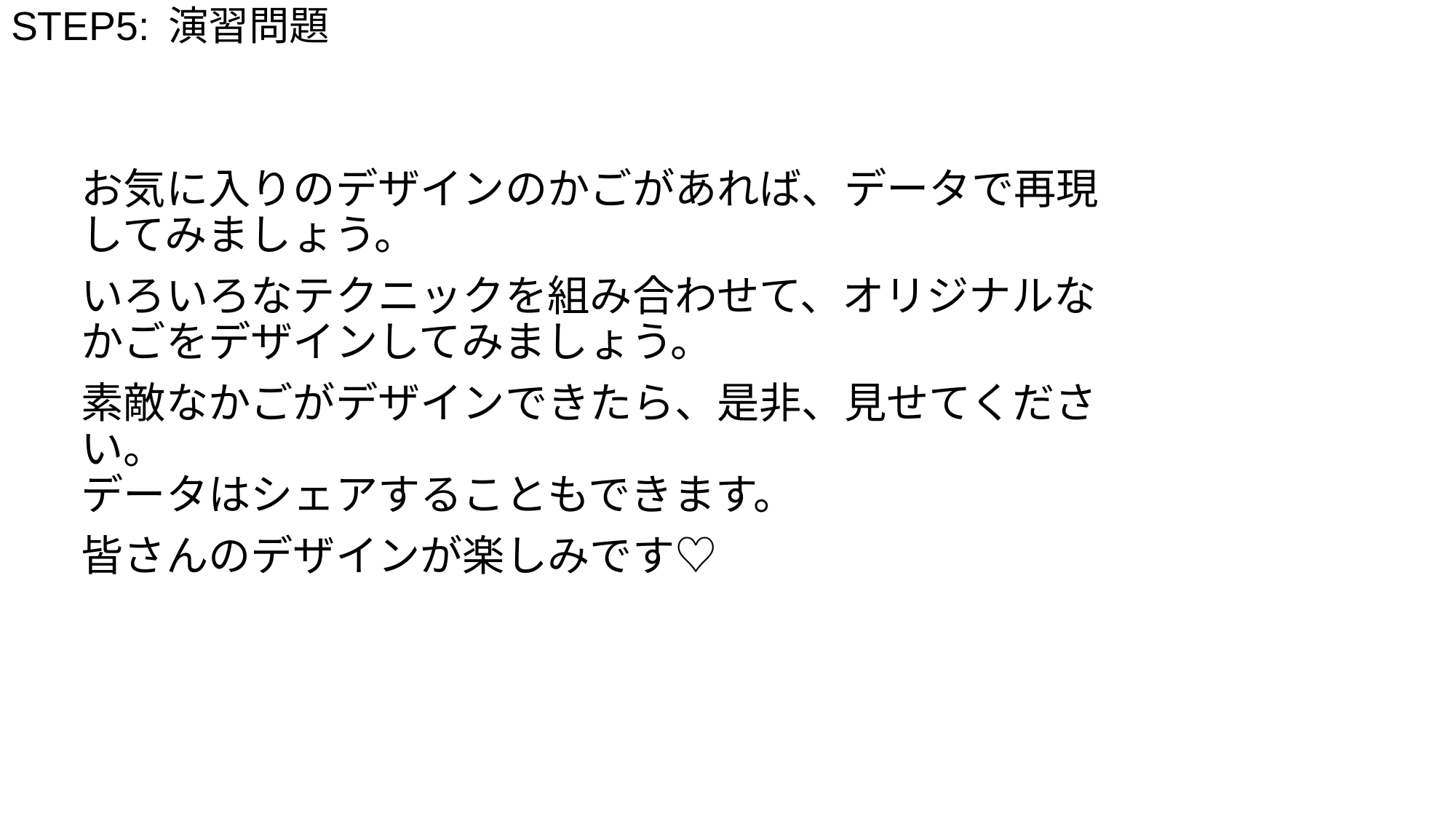

# STEP5: 演習問題
お気に入りのデザインのかごがあれば、データで再現してみましょう。
いろいろなテクニックを組み合わせて、オリジナルなかごをデザインしてみましょう。
素敵なかごがデザインできたら、是非、見せてください。
データはシェアすることもできます。
皆さんのデザインが楽しみです♡